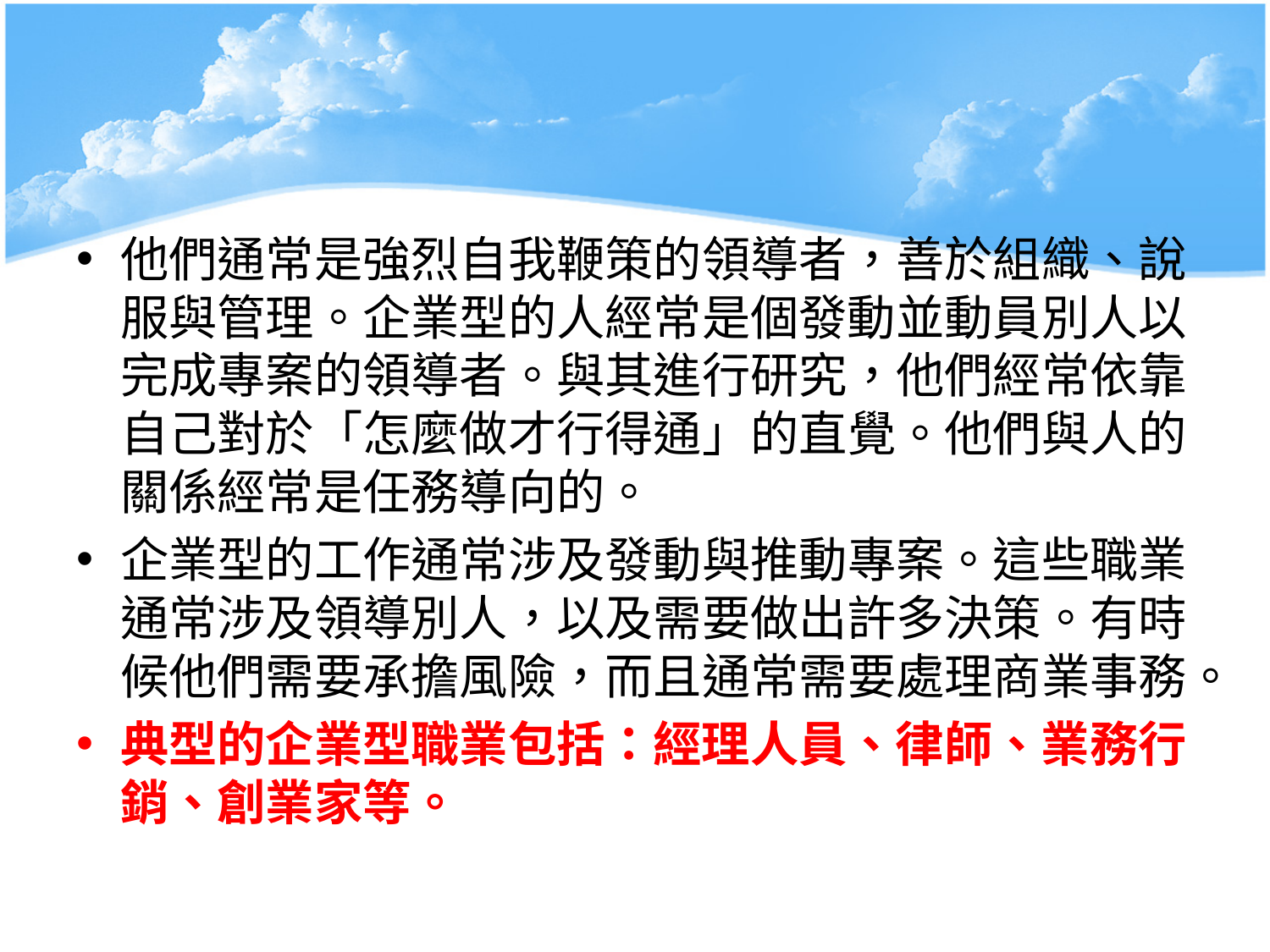

#
他們通常是強烈自我鞭策的領導者，善於組織、說服與管理。企業型的人經常是個發動並動員別人以完成專案的領導者。與其進行研究，他們經常依靠自己對於「怎麼做才行得通」的直覺。他們與人的關係經常是任務導向的。
企業型的工作通常涉及發動與推動專案。這些職業通常涉及領導別人，以及需要做出許多決策。有時候他們需要承擔風險，而且通常需要處理商業事務。
典型的企業型職業包括：經理人員、律師、業務行銷、創業家等。